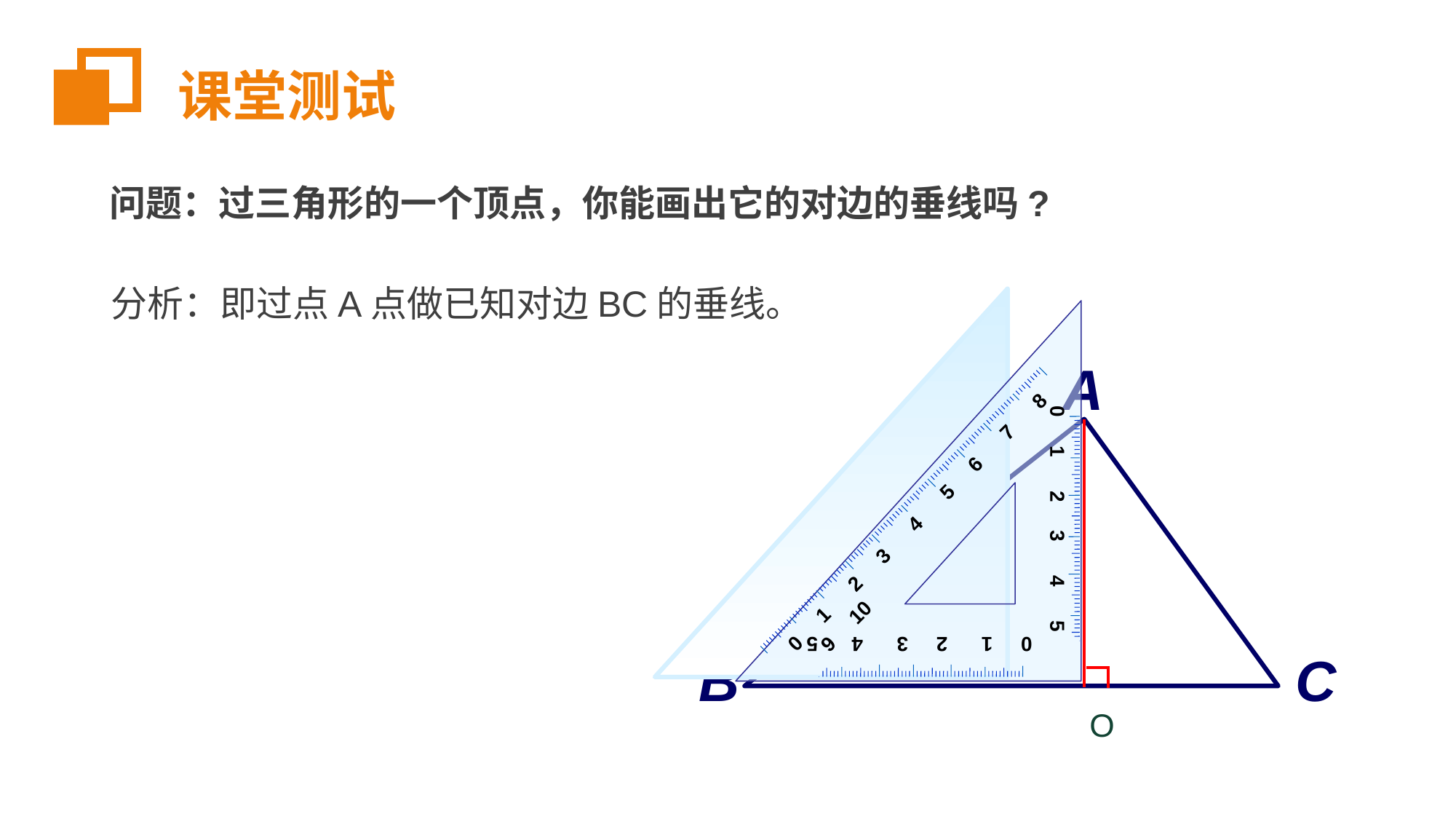

课堂测试
问题：过三角形的一个顶点，你能画出它的对边的垂线吗?
分析：即过点A点做已知对边BC的垂线。
0     1      2     3      4      5     6      7      8      9     10

0     1      2     3      4      5
0     1      2     3      4      5

A

B
C
O